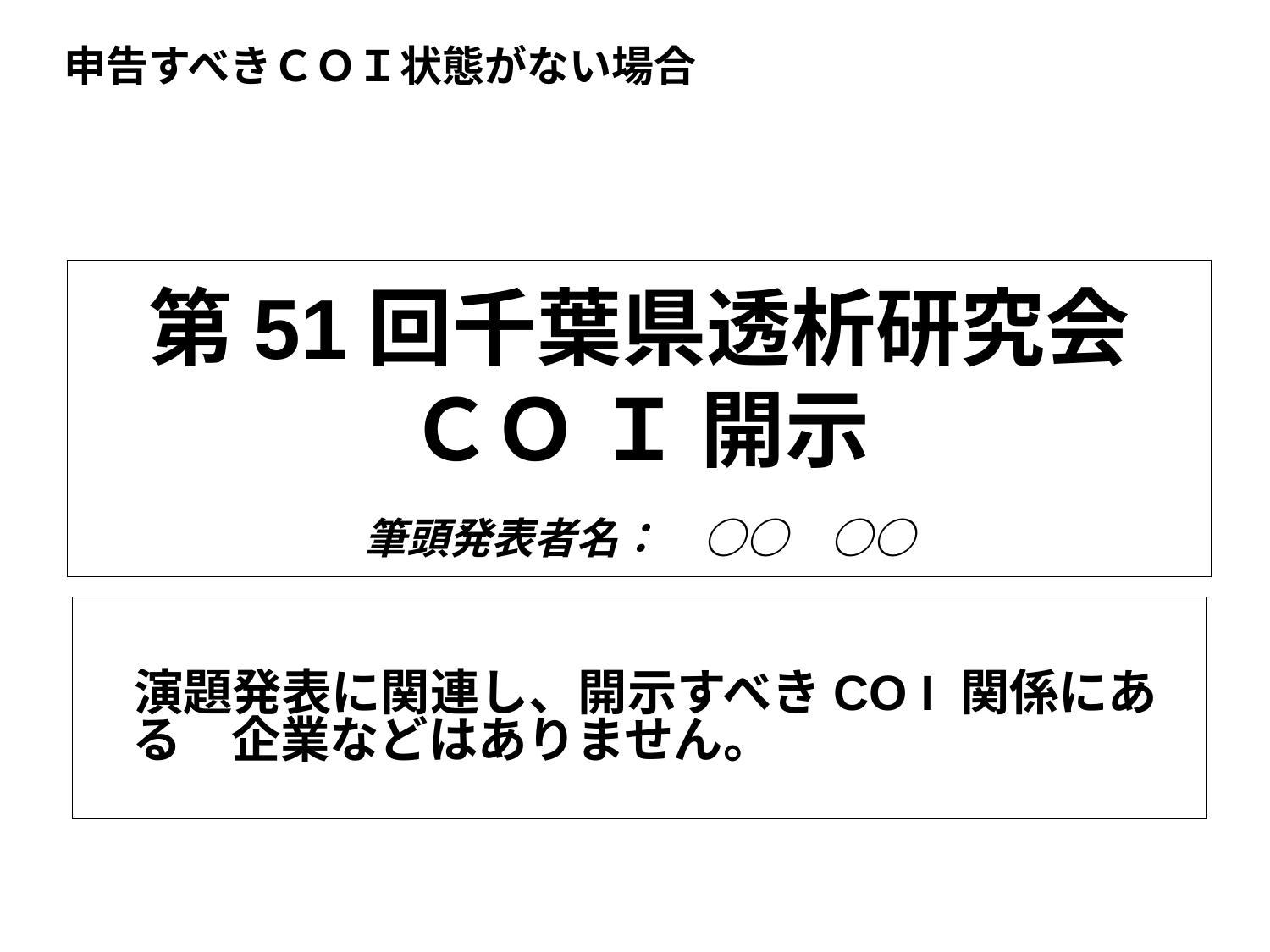

申告すべきＣＯＩ状態がない場合

# 第51回千葉県透析研究会 ＣＯ Ｉ 開示 　 筆頭発表者名：　○○　○○

　演題発表に関連し、開示すべきCO I 関係にある　企業などはありません。